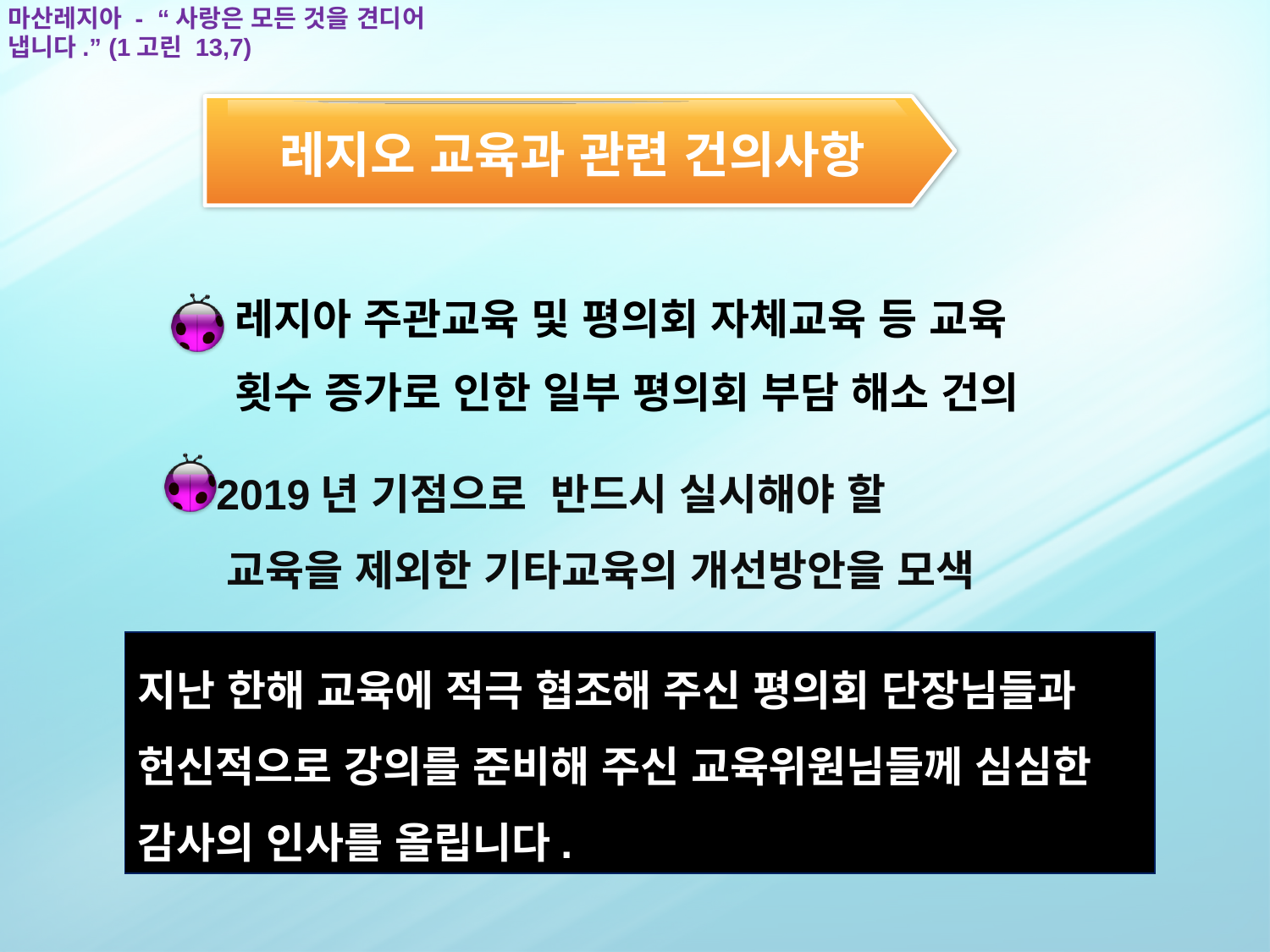

마산레지아 -  “사랑은 모든 것을 견디어 냅니다.” (1고린 13,7)

레지오 교육과 관련 건의사항
    레지아 주관교육 및 평의회 자체교육 등 교육

    횟수 증가로 인한 일부 평의회 부담 해소 건의

    2019년 기점으로  반드시 실시해야 할
    교육을 제외한 기타교육의 개선방안을 모색

지난 한해 교육에 적극 협조해 주신 평의회 단장님들과 헌신적으로 강의를 준비해 주신 교육위원님들께 심심한 감사의 인사를 올립니다.